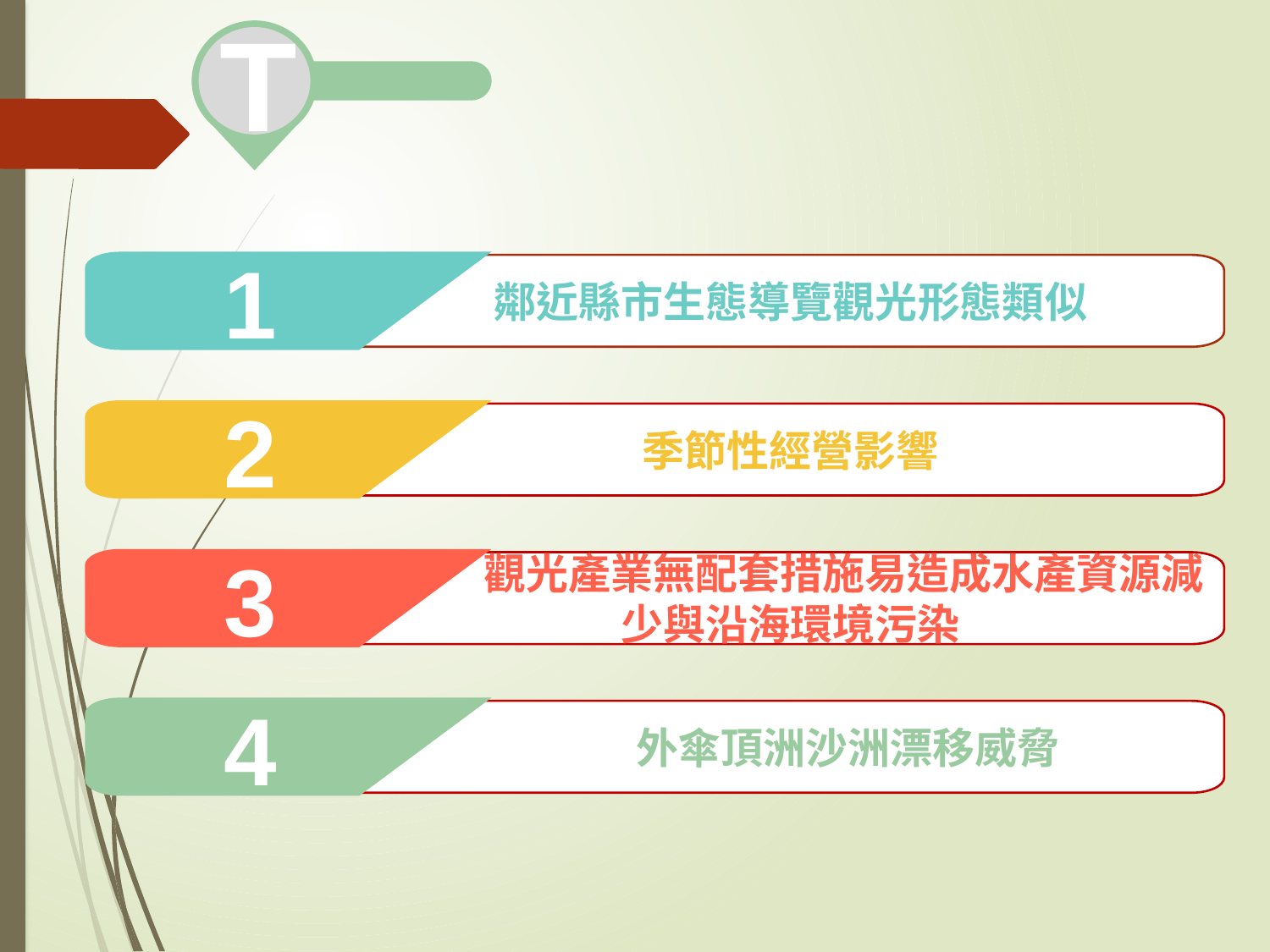

T

1
鄰近縣市生態導覽觀光形態類似

2
季節性經營影響

3
          觀光產業無配套措施易造成水產資源減少與沿海環境污染

4
           外傘頂洲沙洲漂移威脅